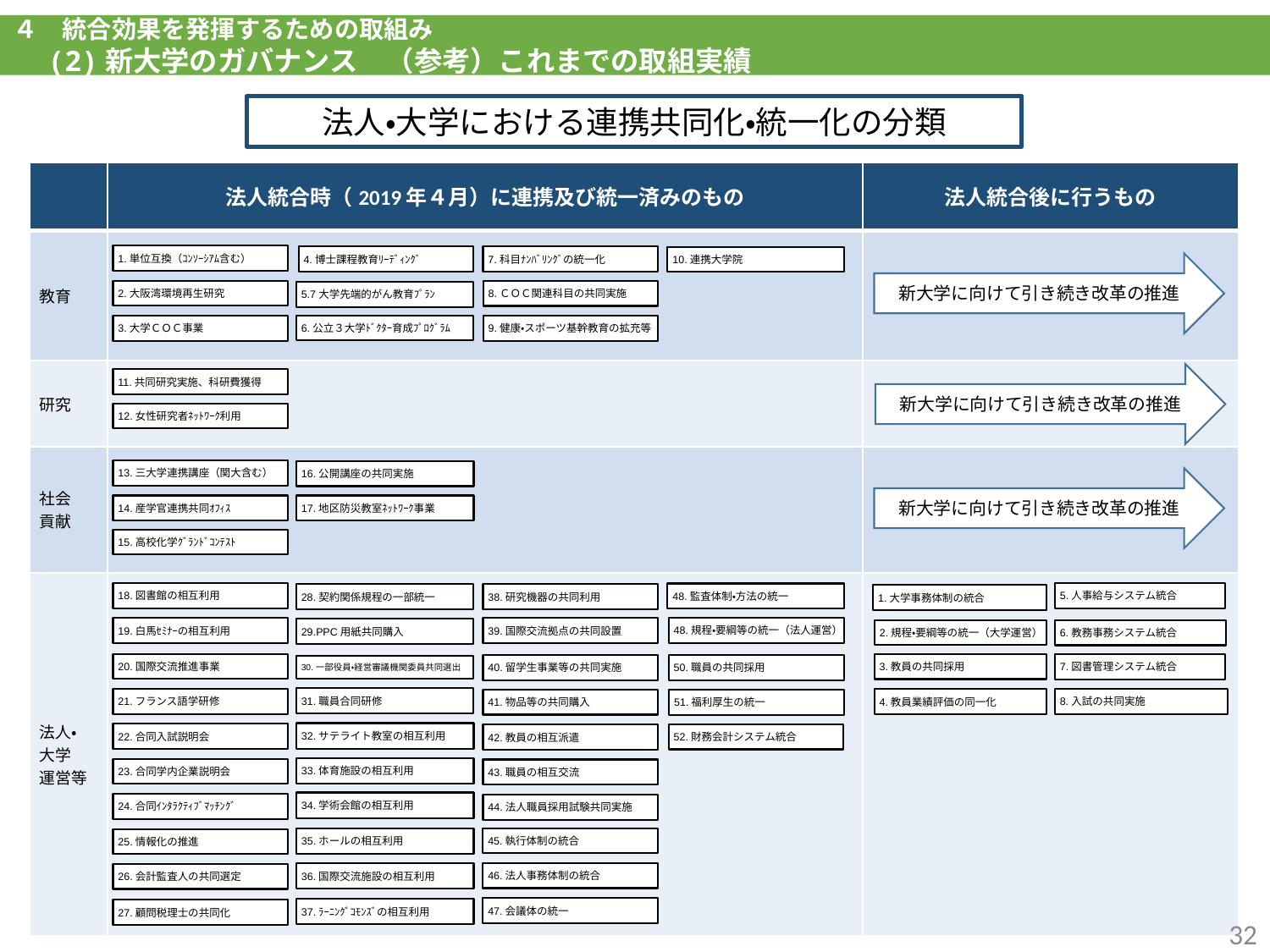

４　統合効果を発揮するための取組み
　(2)新大学のガバナンス　（参考）これまでの取組実績
法人・大学における連携共同化・統一化の分類
|  | 法人統合時（2019年４月）に連携及び統一済みのもの | 法人統合後に行うもの |
| --- | --- | --- |
| 教育 |  |  |
| 研究 |  |  |
| 社会 貢献 |  |  |
| 法人・ 大学 運営等 |  |  |
1.単位互換（ｺﾝｿｰｼｱﾑ含む）
4.博士課程教育ﾘｰﾃﾞｨﾝｸﾞ
7.科目ﾅﾝﾊﾞﾘﾝｸﾞの統一化
10.連携大学院
新大学に向けて引き続き改革の推進
2.大阪湾環境再生研究
8.ＣＯＣ関連科目の共同実施
5.7大学先端的がん教育ﾌﾟﾗﾝ
6.公立３大学ﾄﾞｸﾀｰ育成ﾌﾟﾛｸﾞﾗﾑ
3.大学ＣＯＣ事業
9.健康・スポーツ基幹教育の拡充等
新大学に向けて引き続き改革の推進
11.共同研究実施、科研費獲得
12.女性研究者ﾈｯﾄﾜｰｸ利用
13.三大学連携講座（関大含む）
16.公開講座の共同実施
新大学に向けて引き続き改革の推進
14.産学官連携共同ｵﾌｨｽ
17.地区防災教室ﾈｯﾄﾜｰｸ事業
15.高校化学ｸﾞﾗﾝﾄﾞｺﾝﾃｽﾄ
18.図書館の相互利用
5.人事給与システム統合
48.監査体制・方法の統一
38.研究機器の共同利用
28.契約関係規程の一部統一
1.大学事務体制の統合
48.規程・要綱等の統一（法人運営）
39.国際交流拠点の共同設置
19.白馬ｾﾐﾅｰの相互利用
29.PPC用紙共同購入
2.規程・要綱等の統一（大学運営）
6.教務事務システム統合
3.教員の共同採用
7.図書管理システム統合
20.国際交流推進事業
40.留学生事業等の共同実施
50.職員の共同採用
30.一部役員・経営審議機関委員共同選出
31.職員合同研修
4.教員業績評価の同一化
21.フランス語学研修
8.入試の共同実施
41.物品等の共同購入
51.福利厚生の統一
32.サテライト教室の相互利用
22.合同入試説明会
42.教員の相互派遣
52.財務会計システム統合
33.体育施設の相互利用
23.合同学内企業説明会
43.職員の相互交流
34.学術会館の相互利用
24.合同ｲﾝﾀﾗｸﾃｨﾌﾞﾏｯﾁﾝｸﾞ
44.法人職員採用試験共同実施
45.執行体制の統合
35.ホールの相互利用
25.情報化の推進
46.法人事務体制の統合
36.国際交流施設の相互利用
26.会計監査人の共同選定
47.会議体の統一
37.ﾗｰﾆﾝｸﾞｺﾓﾝｽﾞの相互利用
27.顧問税理士の共同化
32